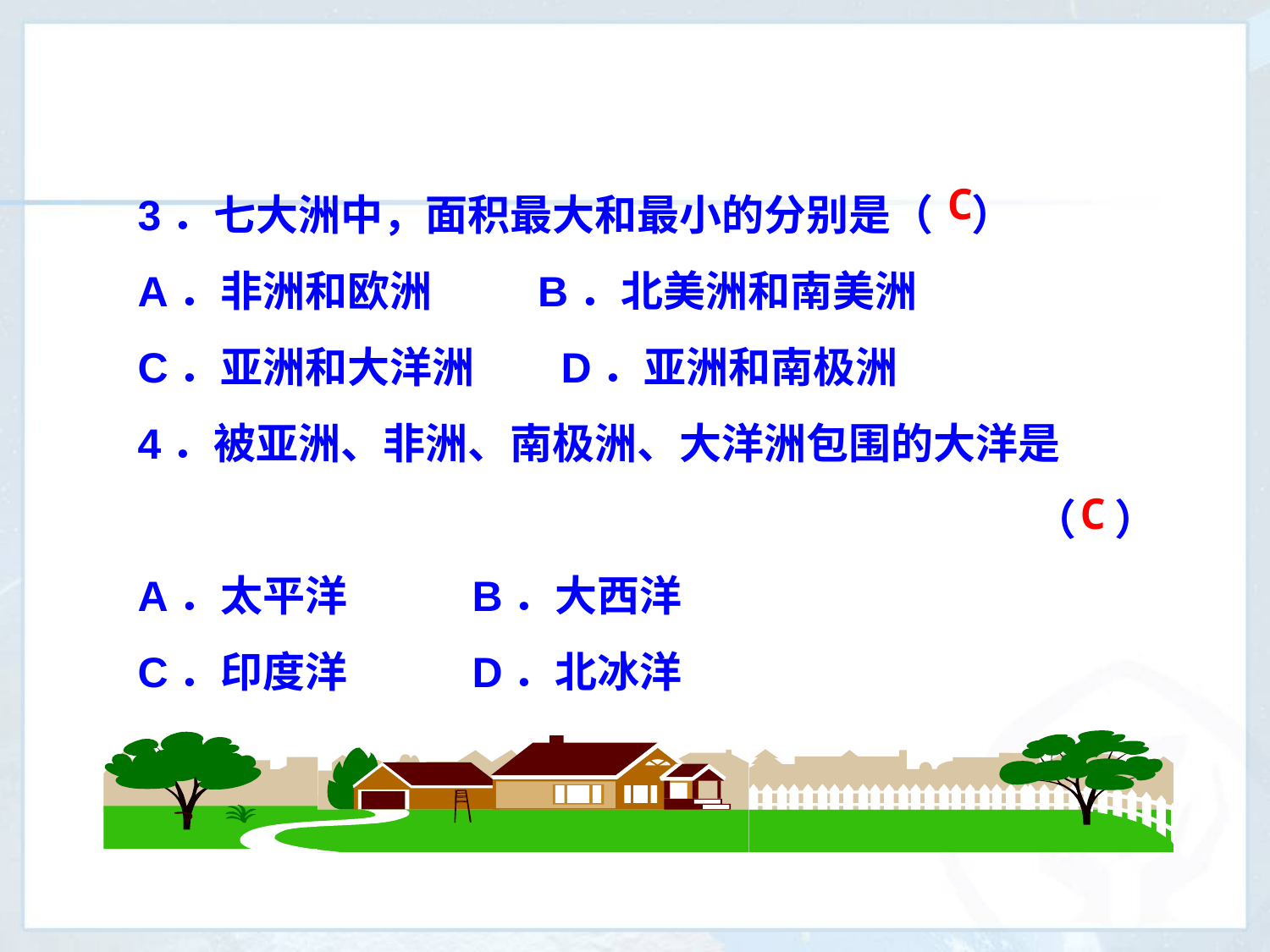

3．七大洲中，面积最大和最小的分别是（    ）
A．非洲和欧洲          B．北美洲和南美洲
C．亚洲和大洋洲        D．亚洲和南极洲
4．被亚洲、非洲、南极洲、大洋洲包围的大洋是
（    ）
A．太平洋            B．大西洋
C．印度洋            D．北冰洋
C
C